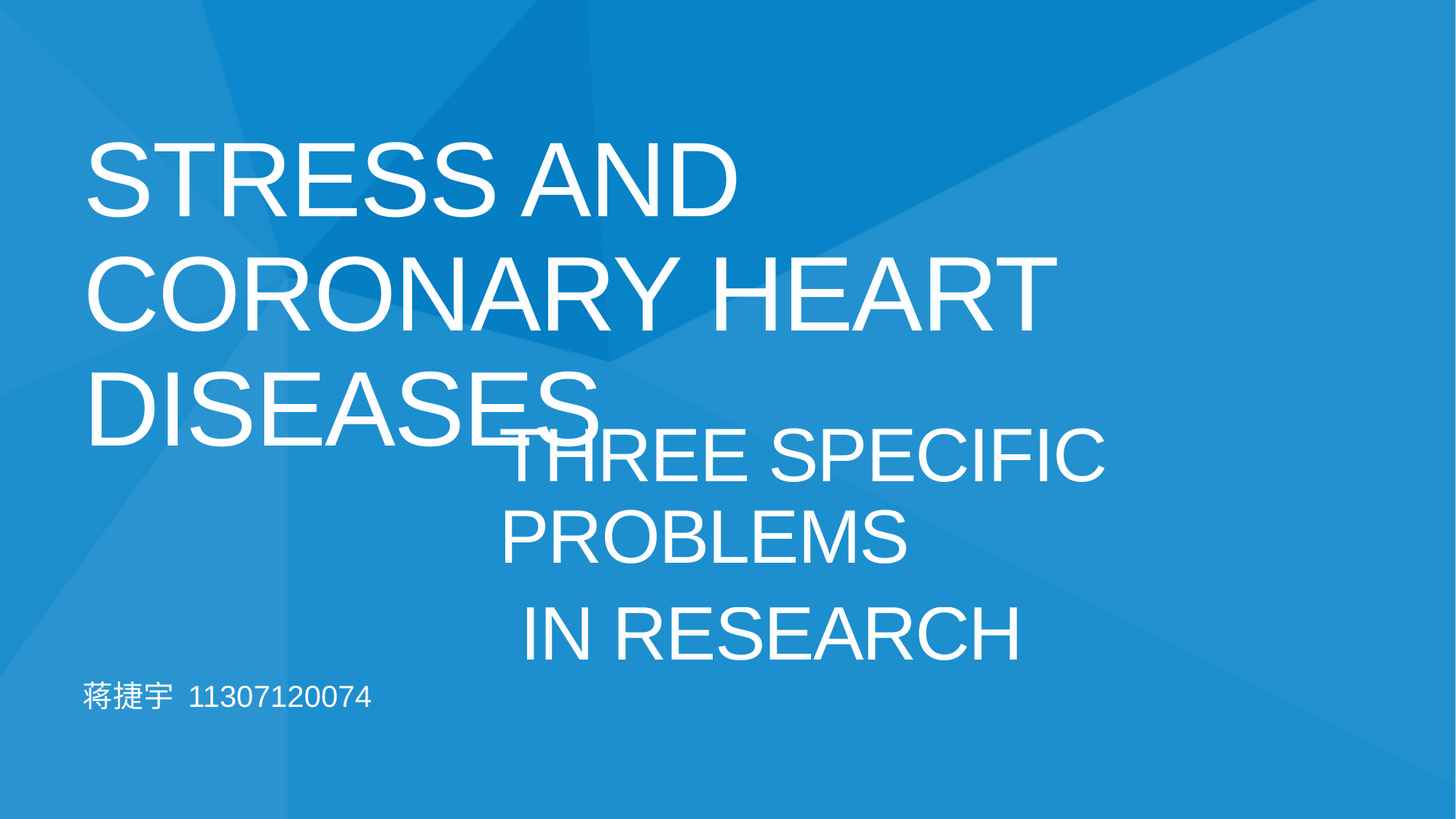

# Stress and coronary heart diseases
three specific problems
 in research
蒋捷宇 11307120074